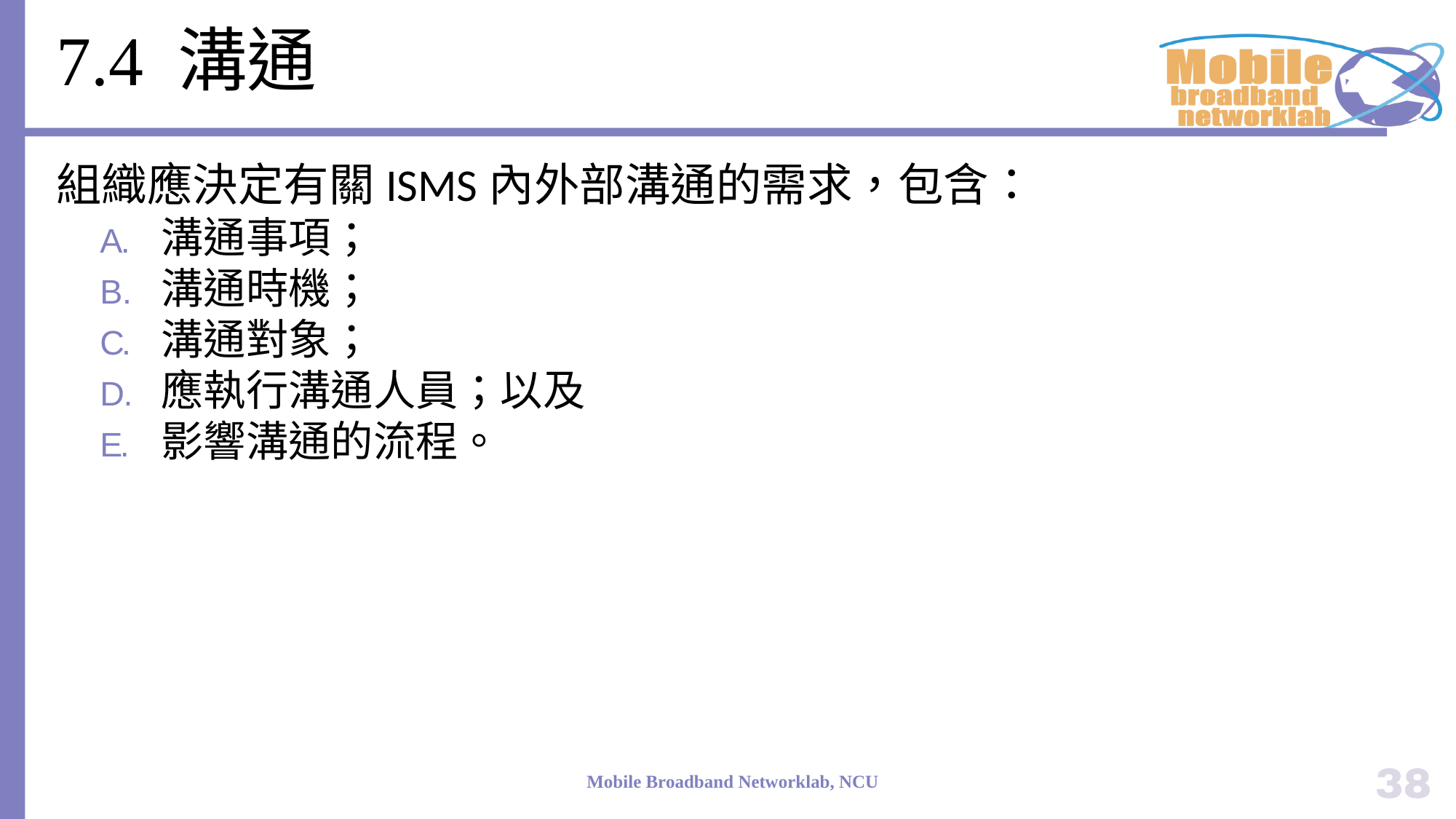

# 7.4 溝通
組織應決定有關ISMS內外部溝通的需求，包含：
溝通事項；
溝通時機；
溝通對象；
應執行溝通人員；以及
影響溝通的流程。
38